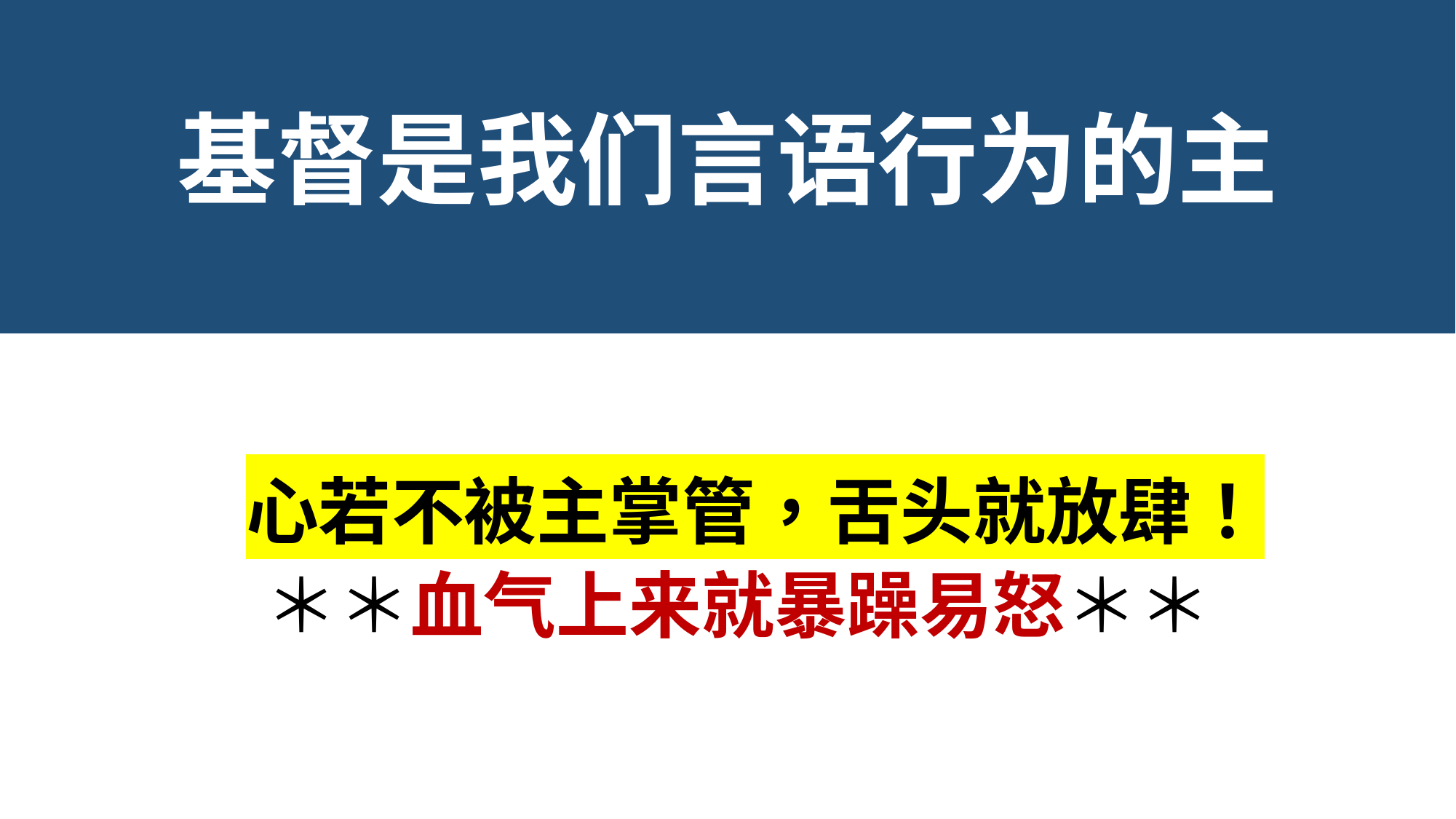

# 基督是我们言语行为的主
 心若不被主掌管，舌头就放肆！
＊＊血气上来就暴躁易怒＊＊